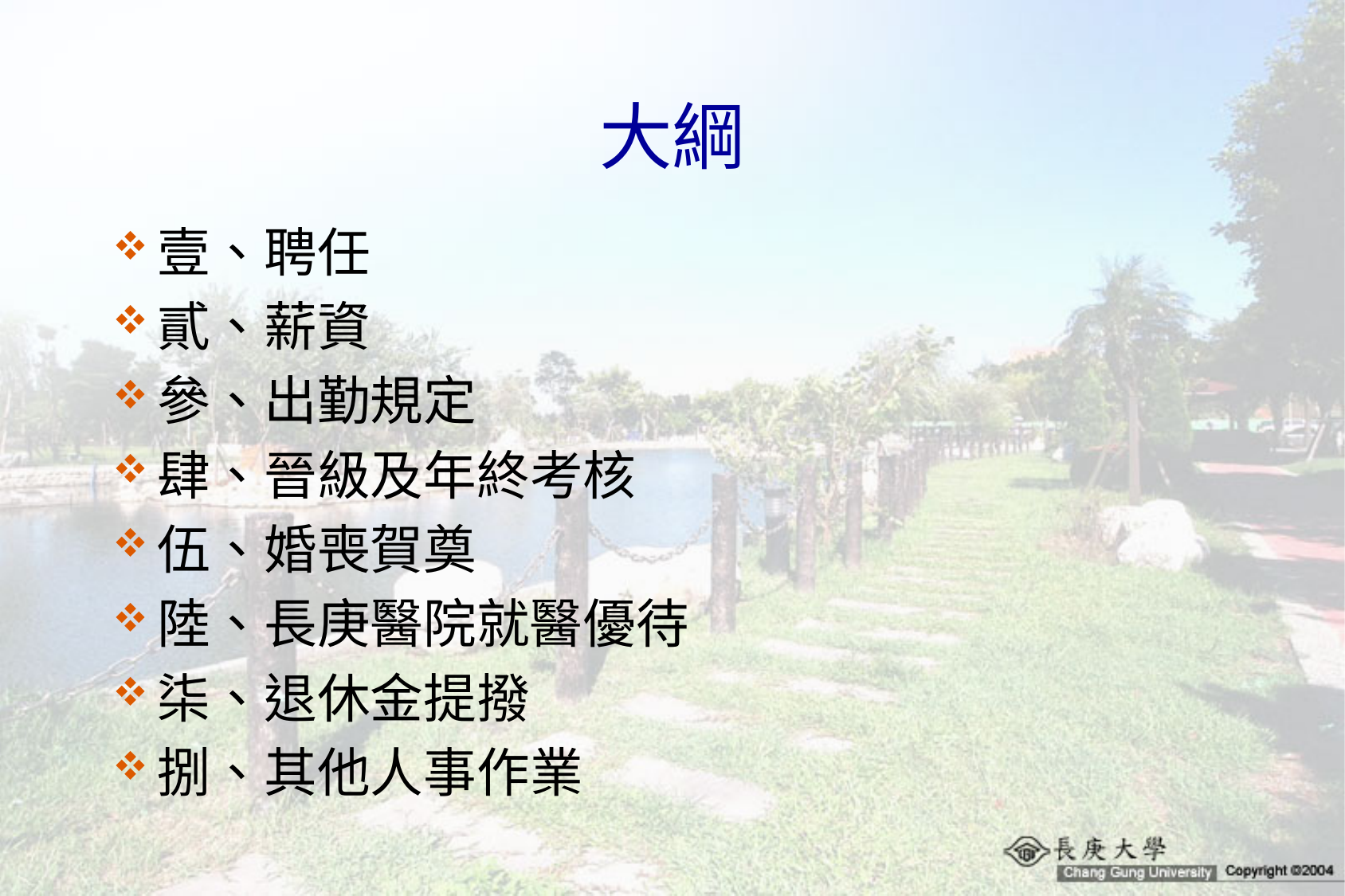

# 大綱
壹、聘任
貳、薪資
參、出勤規定
肆、晉級及年終考核
伍、婚喪賀奠
陸、長庚醫院就醫優待
柒、退休金提撥
捌、其他人事作業